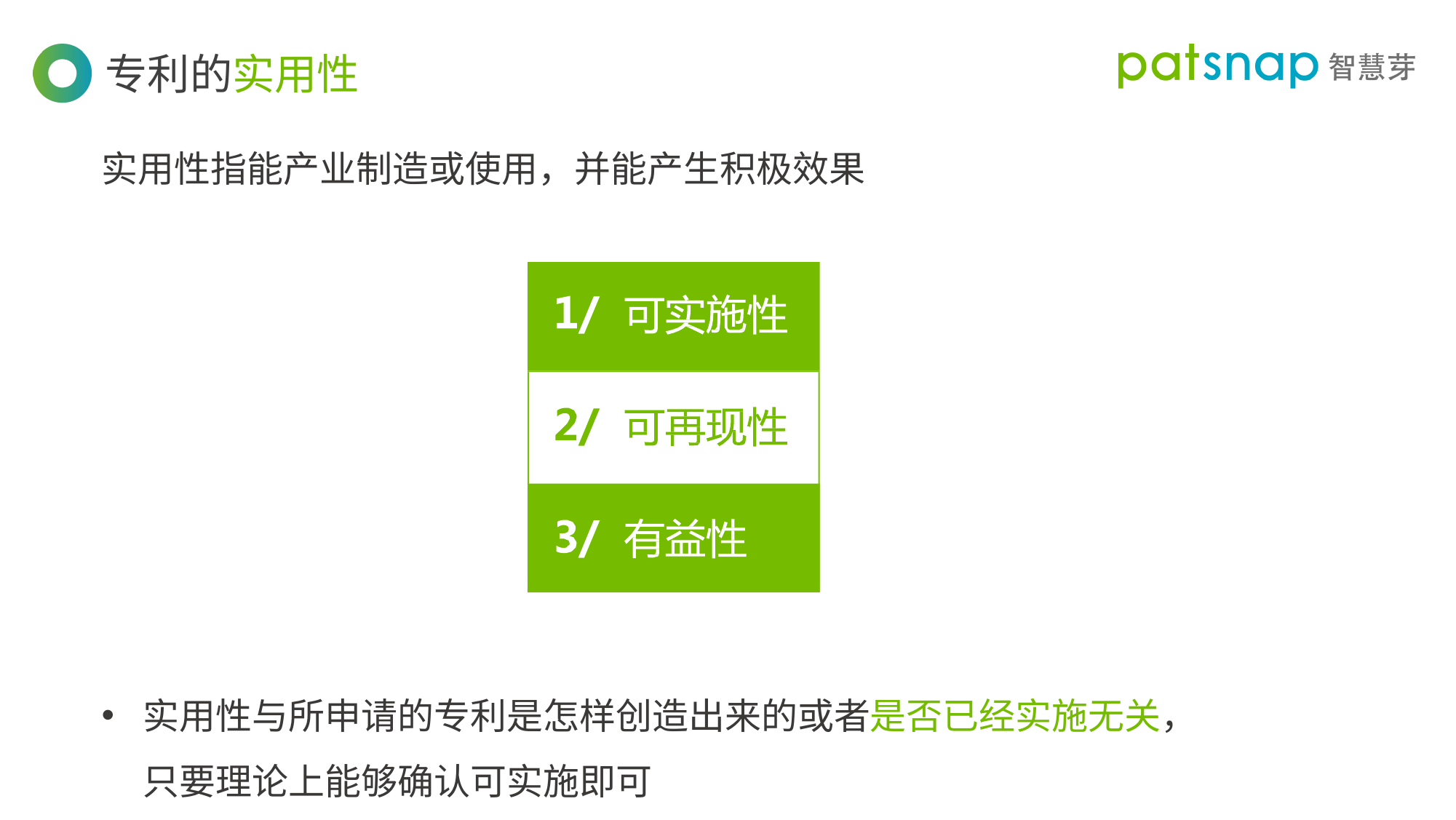

专利的实用性
实用性指能产业制造或使用，并能产生积极效果

实用性与所申请的专利是怎样创造出来的或者是否已经实施无关，只要理论上能够确认可实施即可